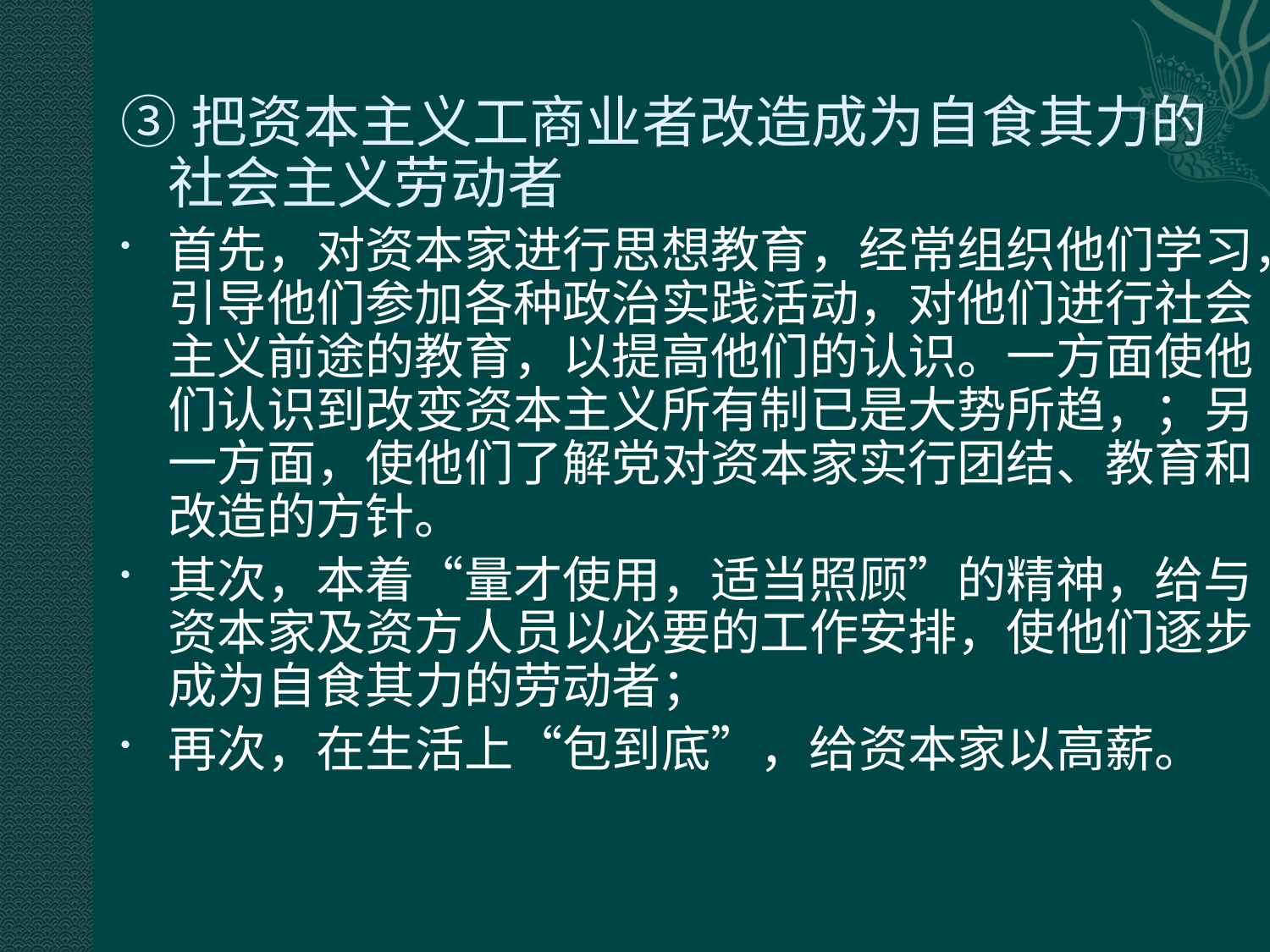

③把资本主义工商业者改造成为自食其力的社会主义劳动者
首先，对资本家进行思想教育，经常组织他们学习，引导他们参加各种政治实践活动，对他们进行社会主义前途的教育，以提高他们的认识。一方面使他们认识到改变资本主义所有制已是大势所趋，；另一方面，使他们了解党对资本家实行团结、教育和改造的方针。
其次，本着“量才使用，适当照顾”的精神，给与资本家及资方人员以必要的工作安排，使他们逐步成为自食其力的劳动者；
再次，在生活上“包到底”，给资本家以高薪。